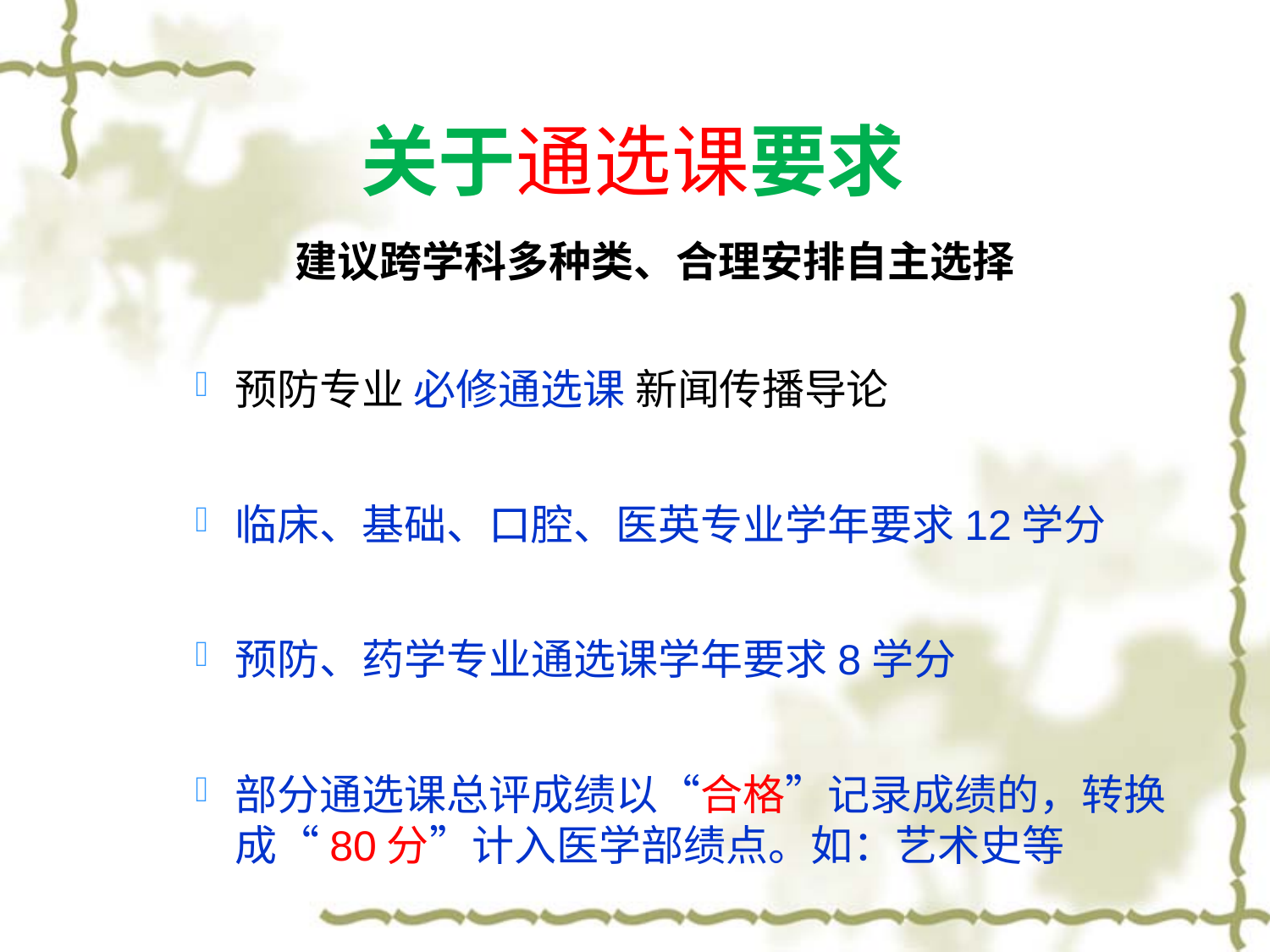

# 关于通选课要求
建议跨学科多种类、合理安排自主选择

预防专业 必修通选课 新闻传播导论

临床、基础、口腔、医英专业学年要求12学分

预防、药学专业通选课学年要求8学分

部分通选课总评成绩以“合格”记录成绩的，转换成“80分”计入医学部绩点。如：艺术史等